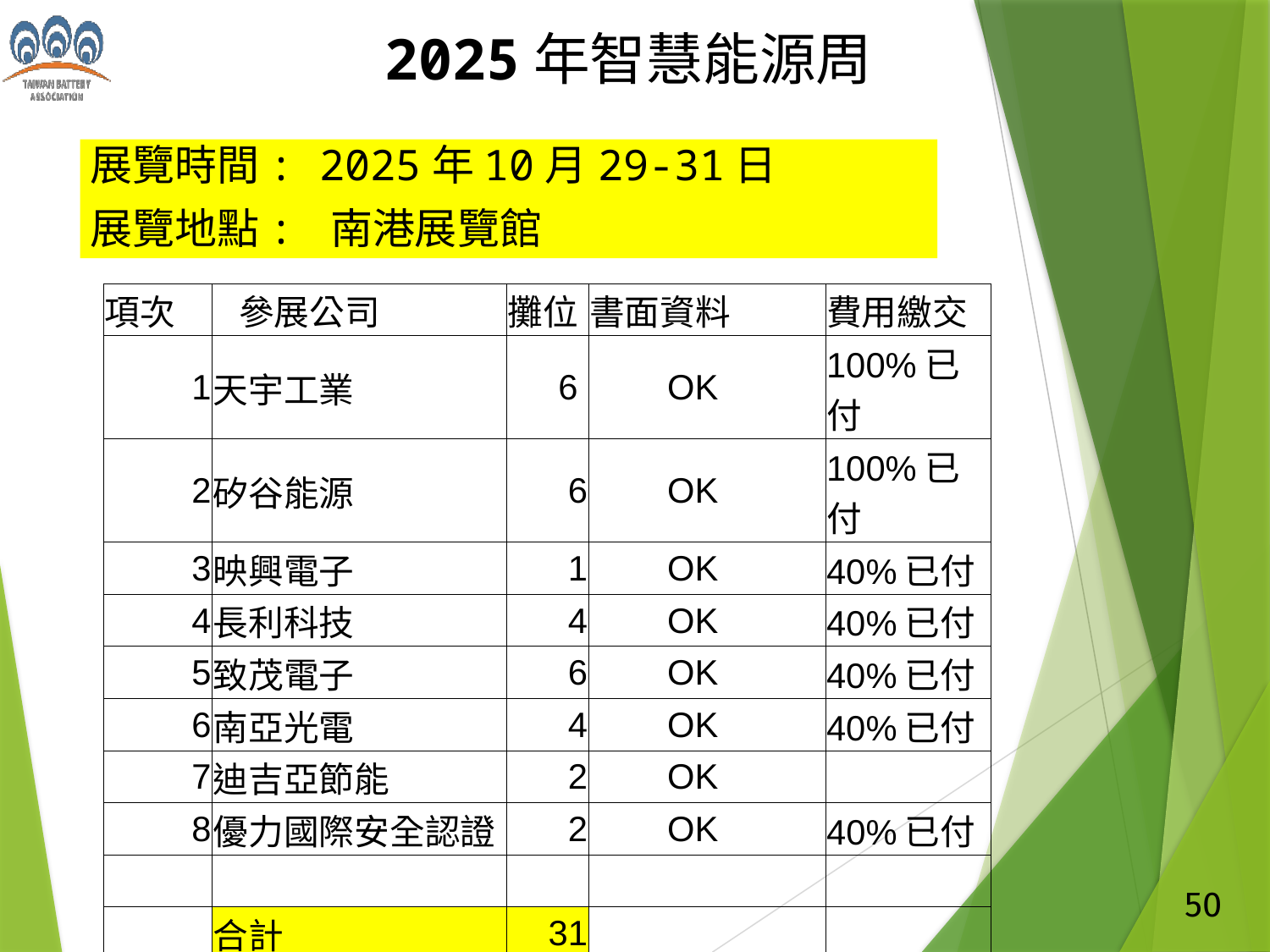

2025年智慧能源周
展覽時間: 2025年10月29-31日
展覽地點: 南港展覽館
| 項次 | 參展公司 | 攤位 | 書面資料 | 費用繳交 |
| --- | --- | --- | --- | --- |
| 1 | 天宇工業 | 6 | OK | 100%已付 |
| 2 | 矽谷能源 | 6 | OK | 100%已付 |
| 3 | 映興電子 | 1 | OK | 40%已付 |
| 4 | 長利科技 | 4 | OK | 40%已付 |
| 5 | 致茂電子 | 6 | OK | 40%已付 |
| 6 | 南亞光電 | 4 | OK | 40%已付 |
| 7 | 迪吉亞節能 | 2 | OK |  |
| 8 | 優力國際安全認證 | 2 | OK | 40%已付 |
|  |  |  |  |  |
|  | 合計 | 31 |  |  |

50